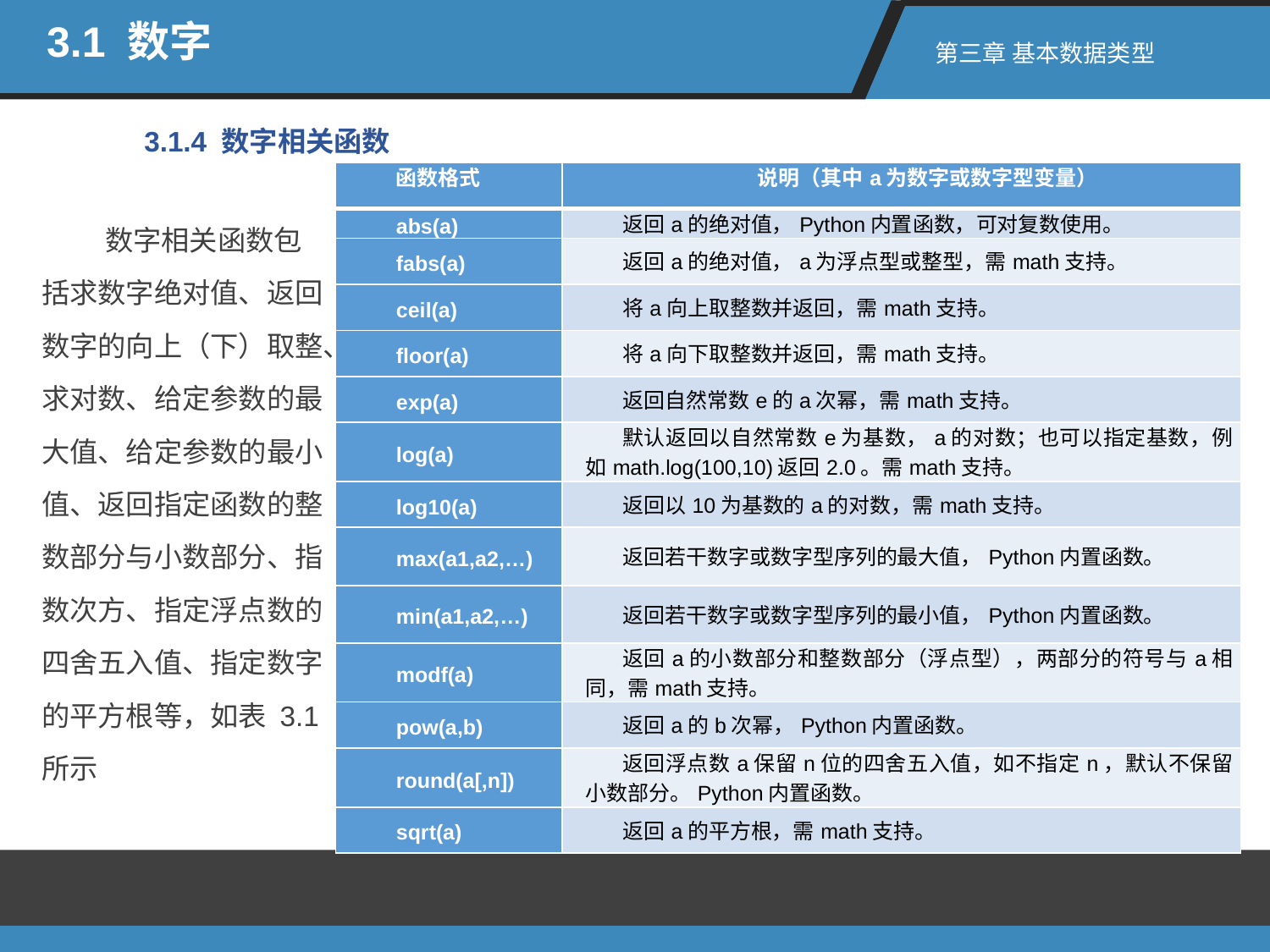

3.1 数字
第三章 基本数据类型
3.1.4 数字相关函数
| 函数格式 | 说明（其中a为数字或数字型变量） |
| --- | --- |
| abs(a) | 返回a的绝对值，Python内置函数，可对复数使用。 |
| fabs(a) | 返回a的绝对值，a为浮点型或整型，需math支持。 |
| ceil(a) | 将a向上取整数并返回，需math支持。 |
| floor(a) | 将a向下取整数并返回，需math支持。 |
| exp(a) | 返回自然常数e的a次幂，需math支持。 |
| log(a) | 默认返回以自然常数e为基数，a的对数；也可以指定基数，例如math.log(100,10)返回2.0。需math支持。 |
| log10(a) | 返回以10为基数的a的对数，需math支持。 |
| max(a1,a2,…) | 返回若干数字或数字型序列的最大值，Python内置函数。 |
| min(a1,a2,…) | 返回若干数字或数字型序列的最小值，Python内置函数。 |
| modf(a) | 返回a的小数部分和整数部分（浮点型），两部分的符号与a相同，需math支持。 |
| pow(a,b) | 返回a的b次幂，Python内置函数。 |
| round(a[,n]) | 返回浮点数a保留n位的四舍五入值，如不指定n，默认不保留小数部分。Python内置函数。 |
| sqrt(a) | 返回a的平方根，需math支持。 |
数字相关函数包括求数字绝对值、返回数字的向上（下）取整、求对数、给定参数的最大值、给定参数的最小值、返回指定函数的整数部分与小数部分、指数次方、指定浮点数的四舍五入值、指定数字的平方根等，如表 3.1 所示